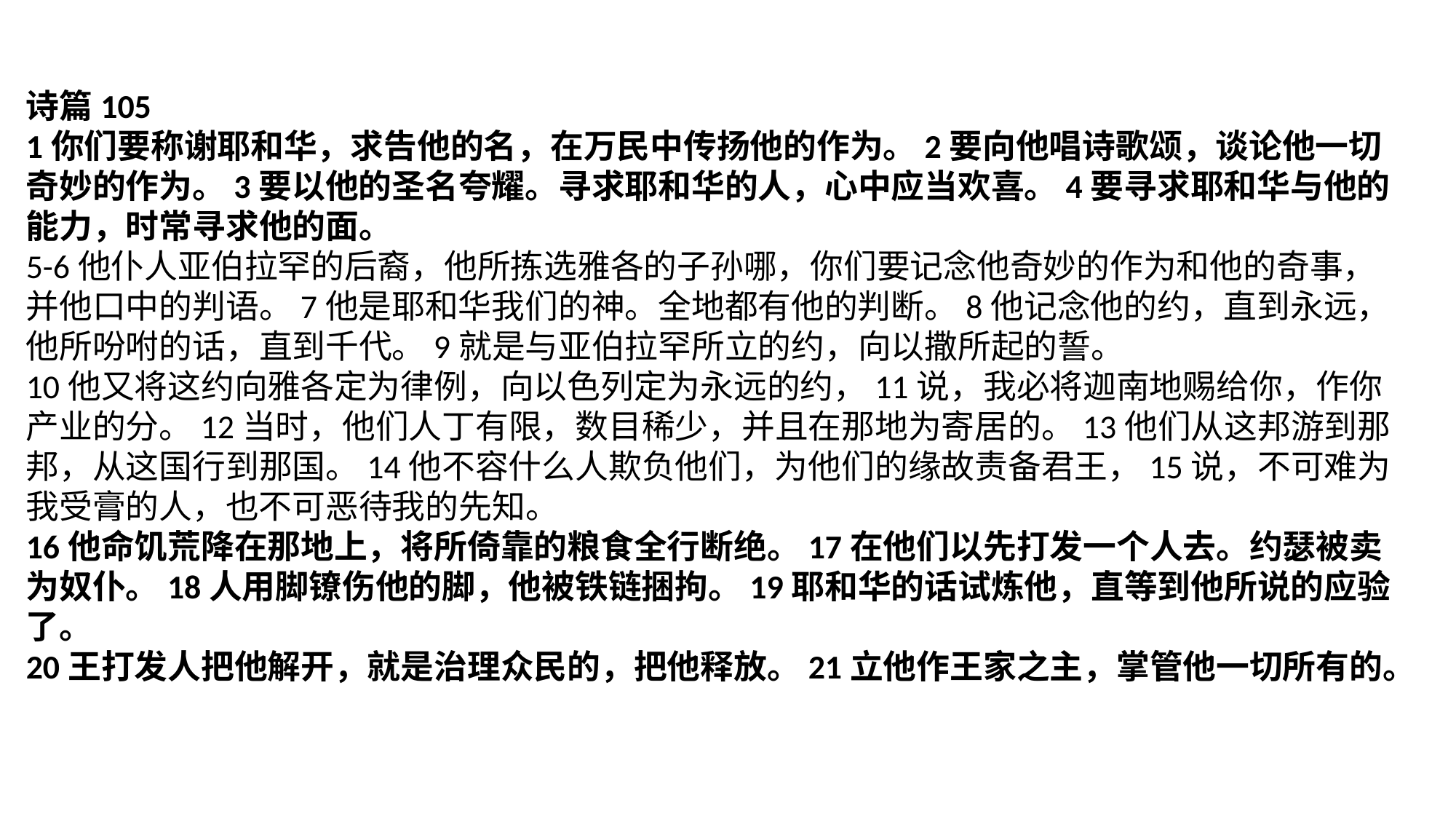

诗篇105
1你们要称谢耶和华，求告他的名，在万民中传扬他的作为。2要向他唱诗歌颂，谈论他一切奇妙的作为。3要以他的圣名夸耀。寻求耶和华的人，心中应当欢喜。4要寻求耶和华与他的能力，时常寻求他的面。
5-6他仆人亚伯拉罕的后裔，他所拣选雅各的子孙哪，你们要记念他奇妙的作为和他的奇事，并他口中的判语。7他是耶和华我们的神。全地都有他的判断。8他记念他的约，直到永远，他所吩咐的话，直到千代。9就是与亚伯拉罕所立的约，向以撒所起的誓。
10他又将这约向雅各定为律例，向以色列定为永远的约，11说，我必将迦南地赐给你，作你产业的分。12当时，他们人丁有限，数目稀少，并且在那地为寄居的。13他们从这邦游到那邦，从这国行到那国。14他不容什么人欺负他们，为他们的缘故责备君王，15说，不可难为我受膏的人，也不可恶待我的先知。
16他命饥荒降在那地上，将所倚靠的粮食全行断绝。17在他们以先打发一个人去。约瑟被卖为奴仆。18人用脚镣伤他的脚，他被铁链捆拘。19耶和华的话试炼他，直等到他所说的应验了。
20王打发人把他解开，就是治理众民的，把他释放。21立他作王家之主，掌管他一切所有的。